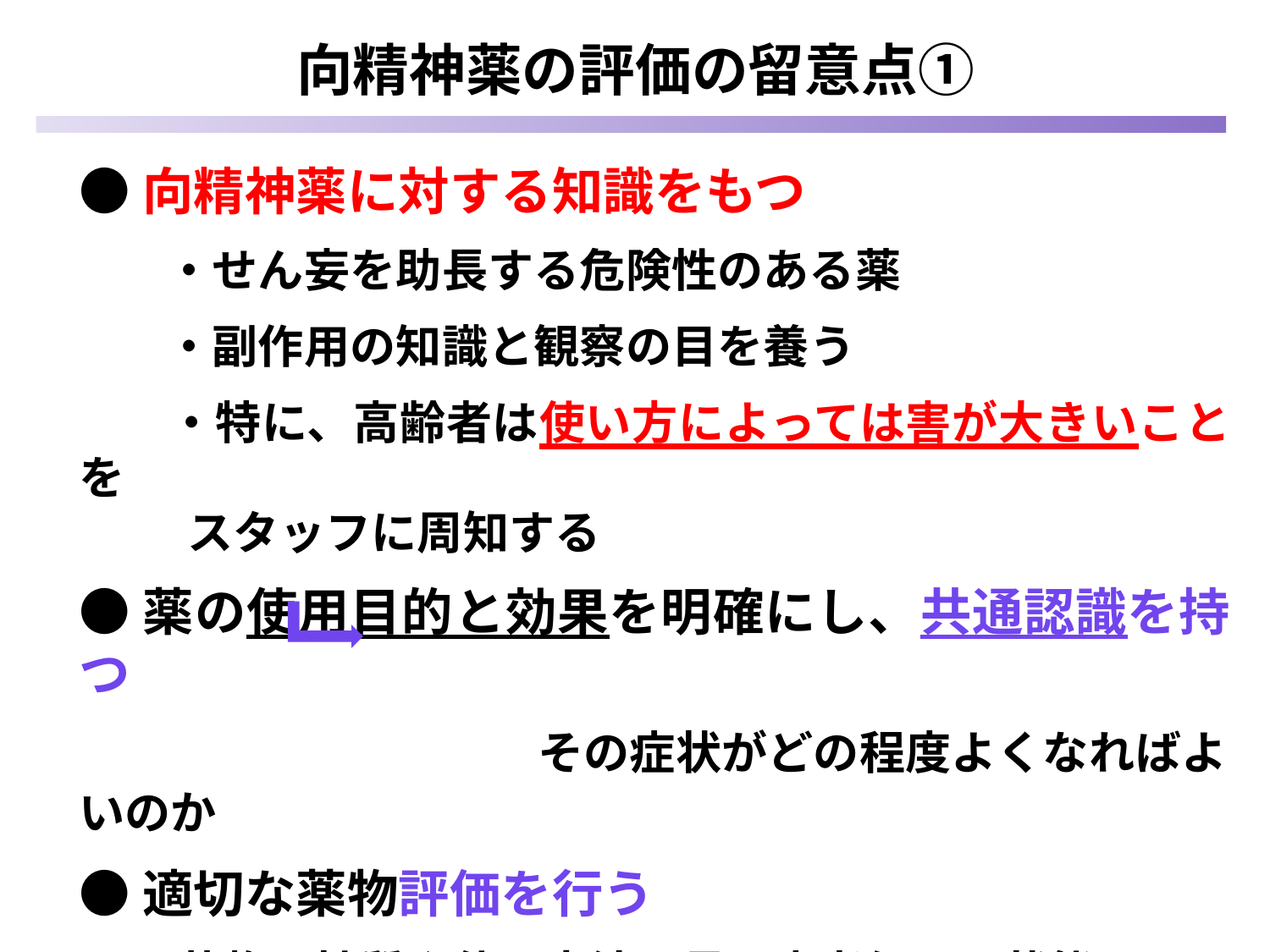

向精神薬の評価の留意点①

●向精神薬に対する知識をもつ
　    ・せん妄を助長する危険性のある薬
　    ・副作用の知識と観察の目を養う
　    ・特に、高齢者は使い方によっては害が大きいことを
     　スタッフに周知する
●薬の使用目的と効果を明確にし、共通認識を持つ
　　　　　　　　　　その症状がどの程度よくなればよいのか
●適切な薬物評価を行う
　     薬物の性質や使用方法・量、患者個々の状態
       によって、評価の時期を設定